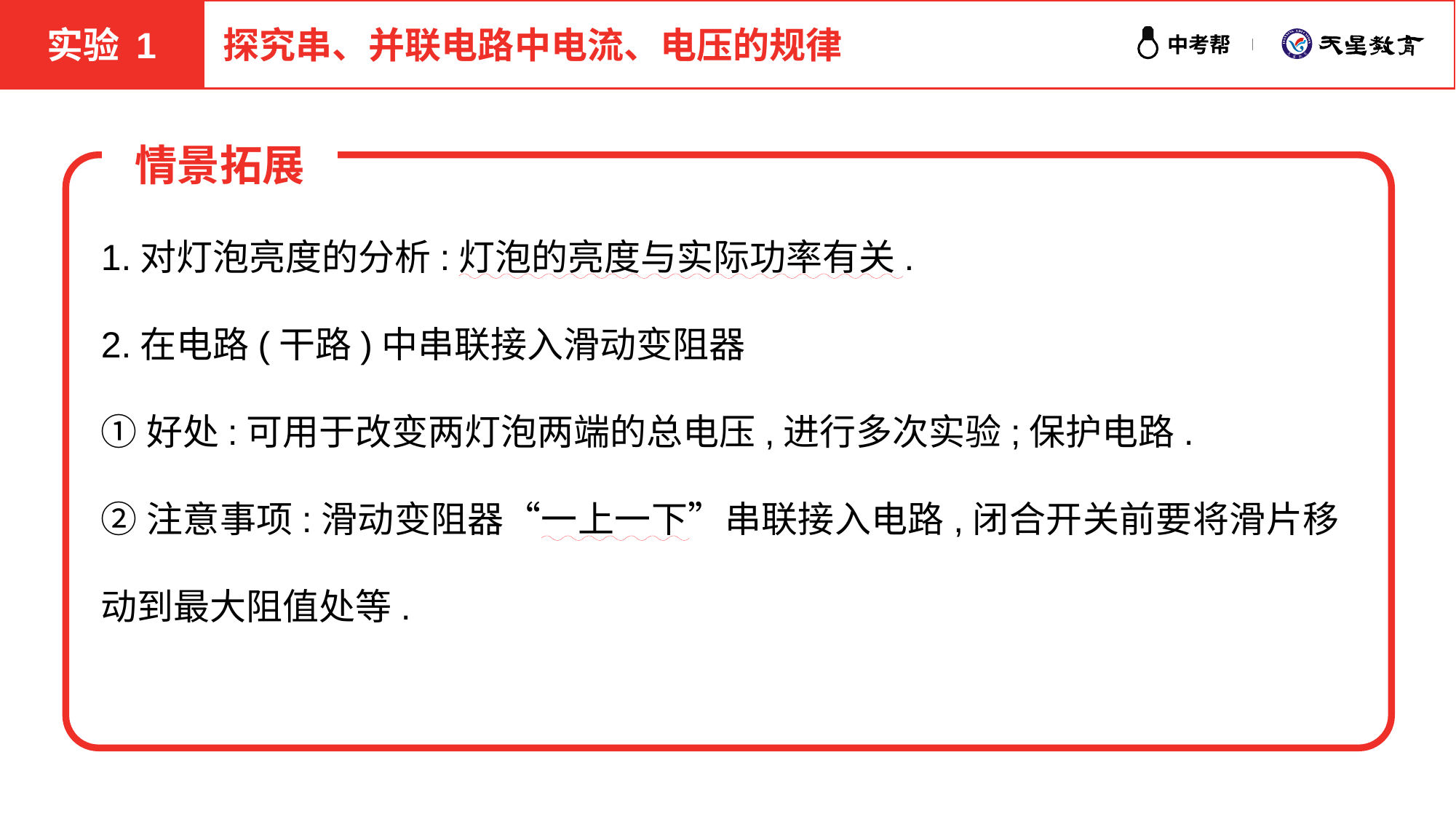

实验 1
探究串、并联电路中电流、电压的规律
情景拓展

1.对灯泡亮度的分析:灯泡的亮度与实际功率有关.
2.在电路(干路)中串联接入滑动变阻器
①好处:可用于改变两灯泡两端的总电压,进行多次实验;保护电路.
②注意事项:滑动变阻器“一上一下”串联接入电路,闭合开关前要将滑片移动到最大阻值处等.